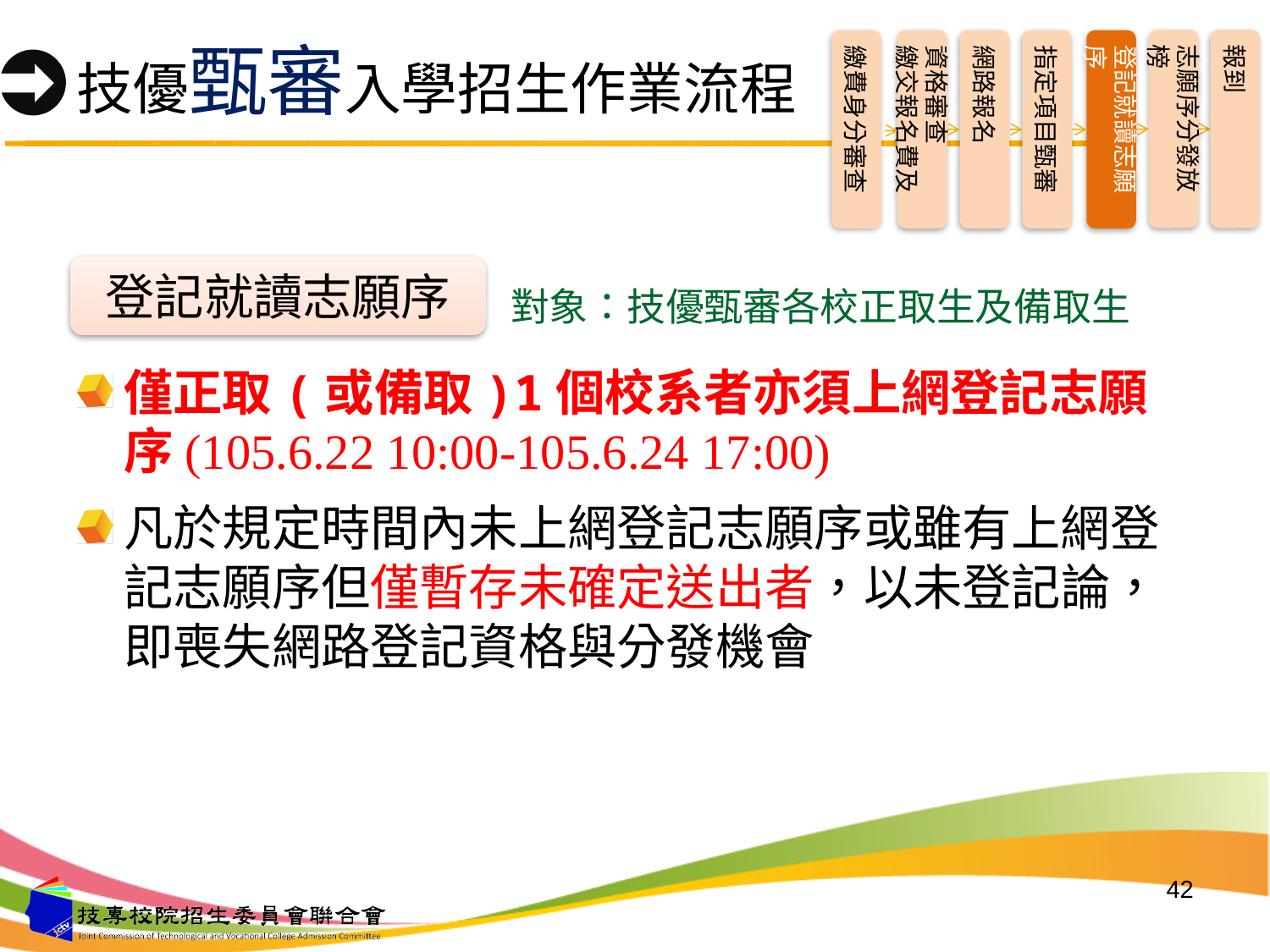

志願序分發放榜
報到
資格審查
繳交報名費及
網路報名
指定項目甄審
登記就讀志願序
繳費身分審查
# 技優甄審入學招生作業流程

登記就讀志願序
對象：技優甄審各校正取生及備取生
僅正取(或備取)1個校系者亦須上網登記志願序(105.6.22 10:00-105.6.24 17:00)
凡於規定時間內未上網登記志願序或雖有上網登記志願序但僅暫存未確定送出者，以未登記論，即喪失網路登記資格與分發機會
42